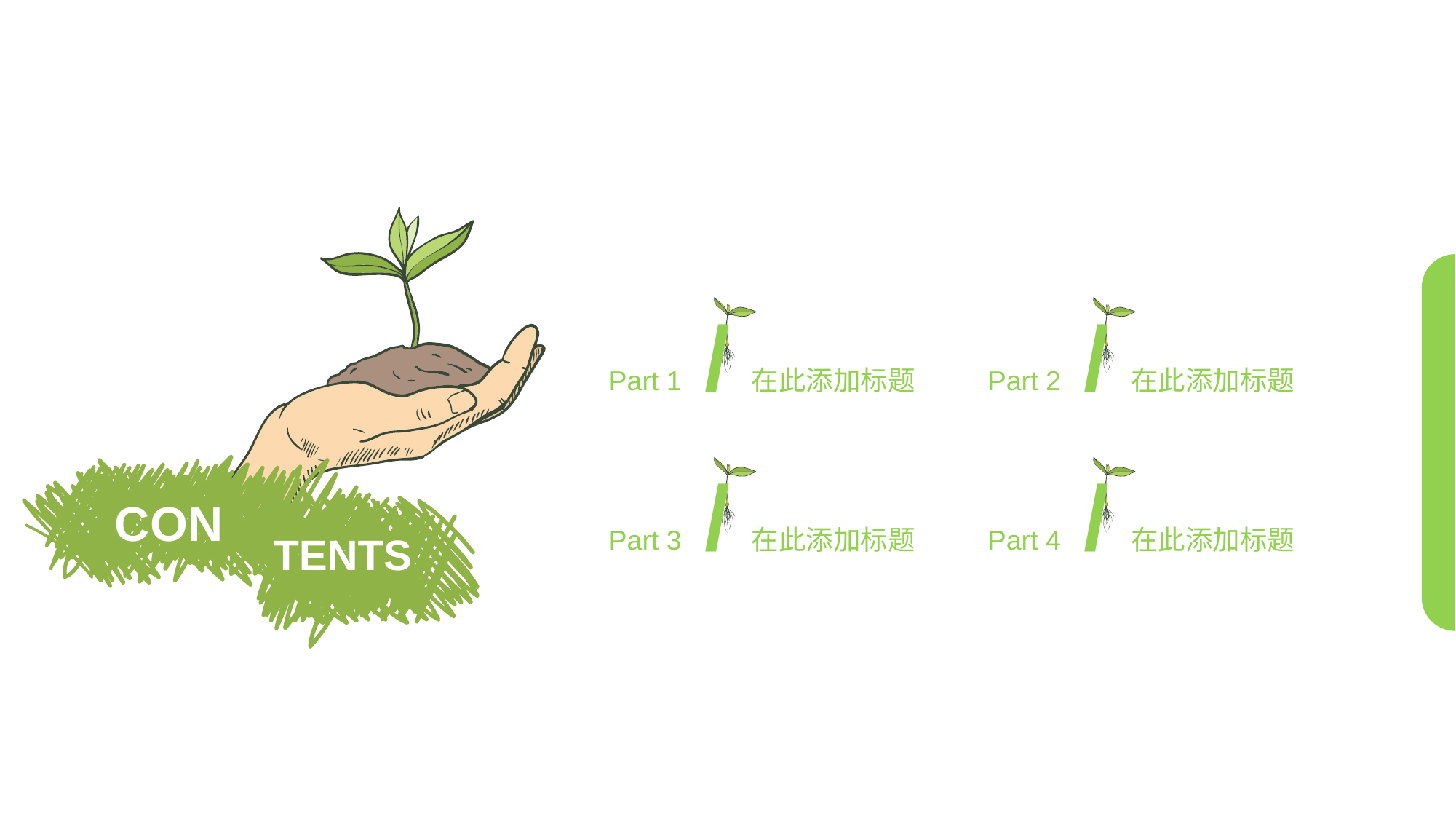

Part 1   /在此添加标题

Part 2   /在此添加标题

Part 3   /在此添加标题

Part 4   /在此添加标题

CON
TENTS